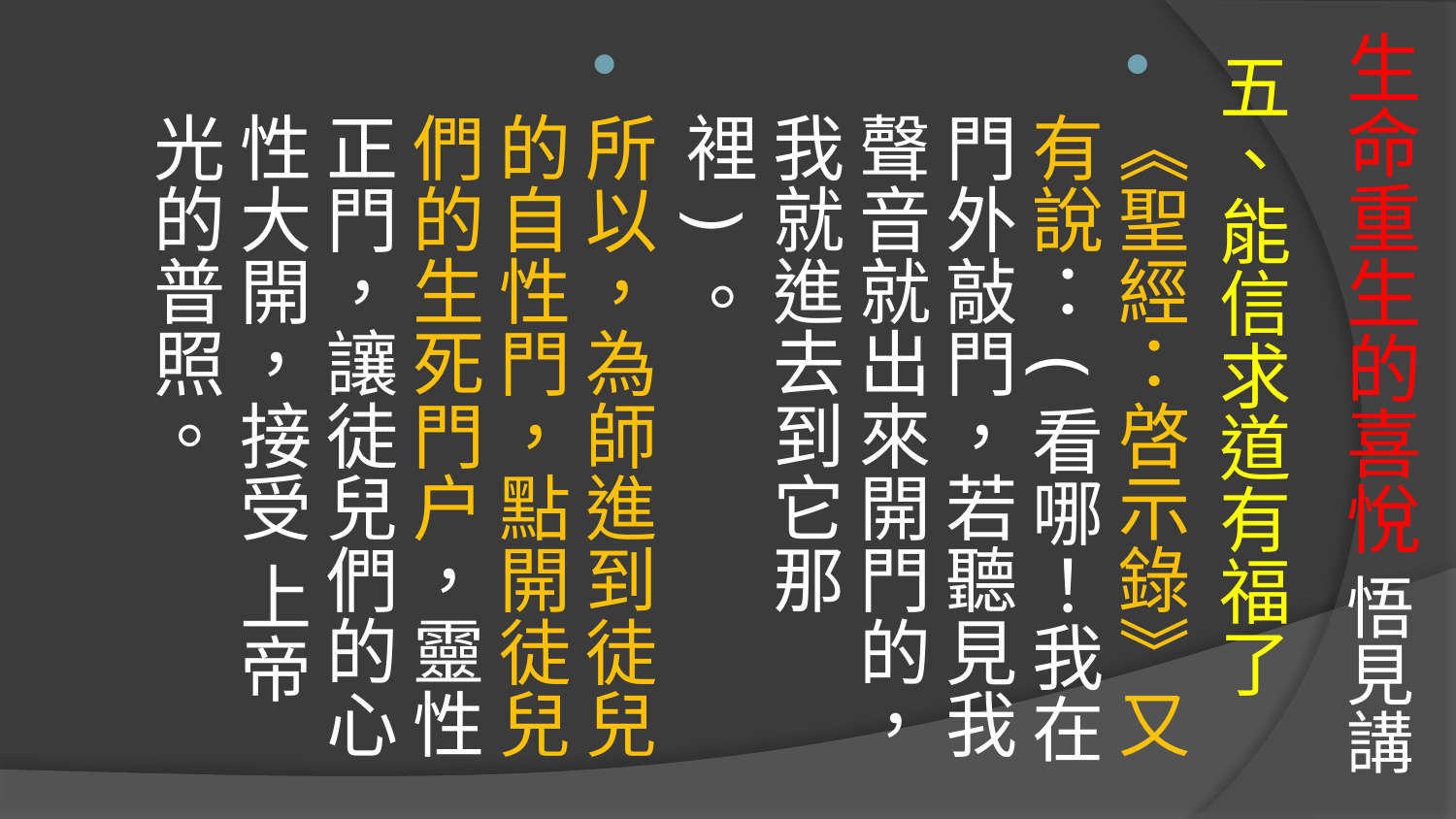

# 生命重生的喜悅 悟見講
五、能信求道有福了
《聖經：啓示錄》又有說：(看哪！我在門外敲門，若聽見我聲音就出來開門的，我就進去到它那裡)。
所以，為師進到徒兒的自性門，點開徒兒們的生死門户，靈性正門，讓徒兒們的心性大開，接受 上帝光的普照。